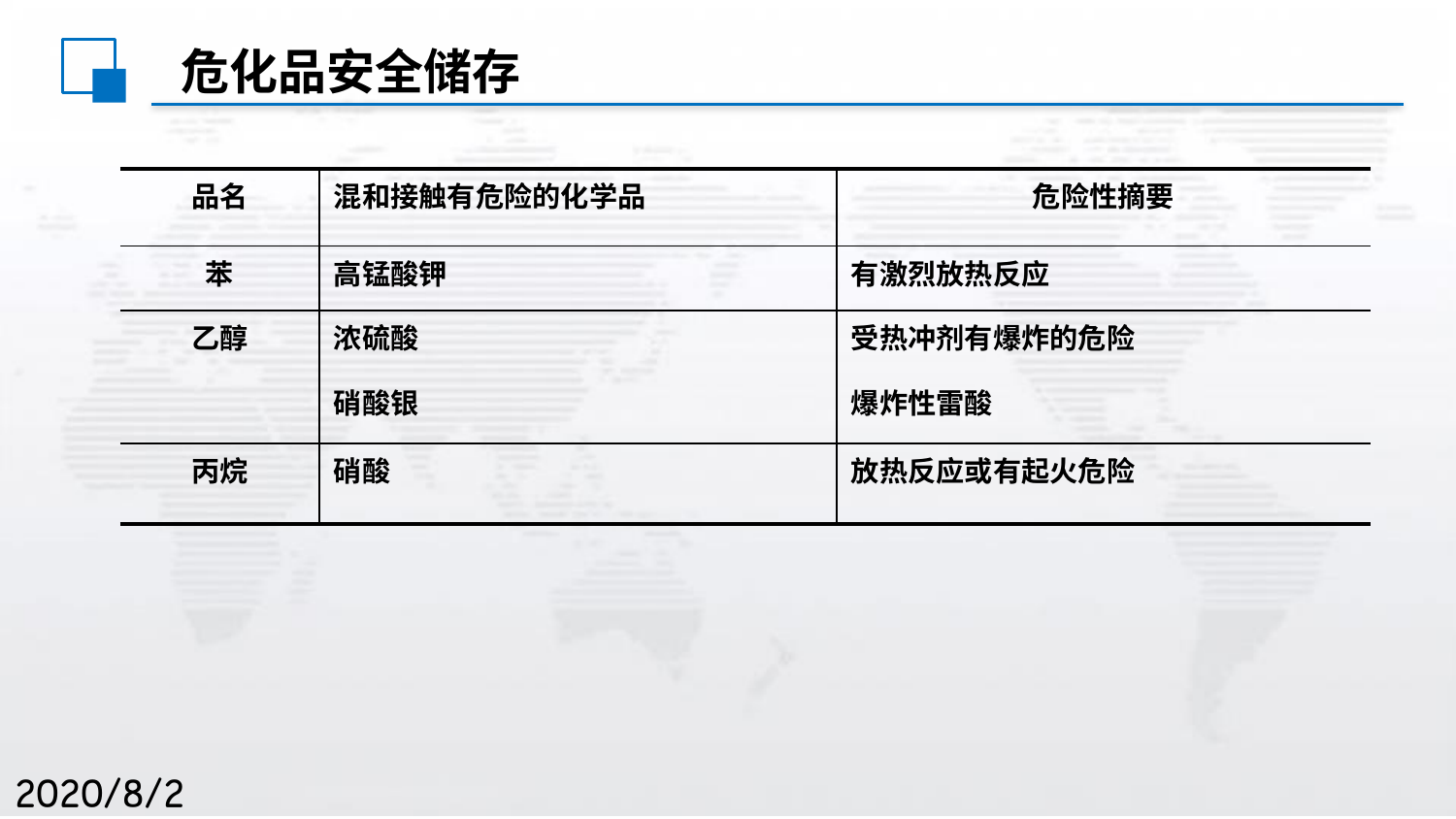

危化品安全储存
| 品名 | 混和接触有危险的化学品 | 危险性摘要 |
| --- | --- | --- |
| 苯 | 高锰酸钾 | 有激烈放热反应 |
| 乙醇 | 浓硫酸 硝酸银 | 受热冲剂有爆炸的危险 爆炸性雷酸 |
| 丙烷 | 硝酸 | 放热反应或有起火危险 |
2020/8/2